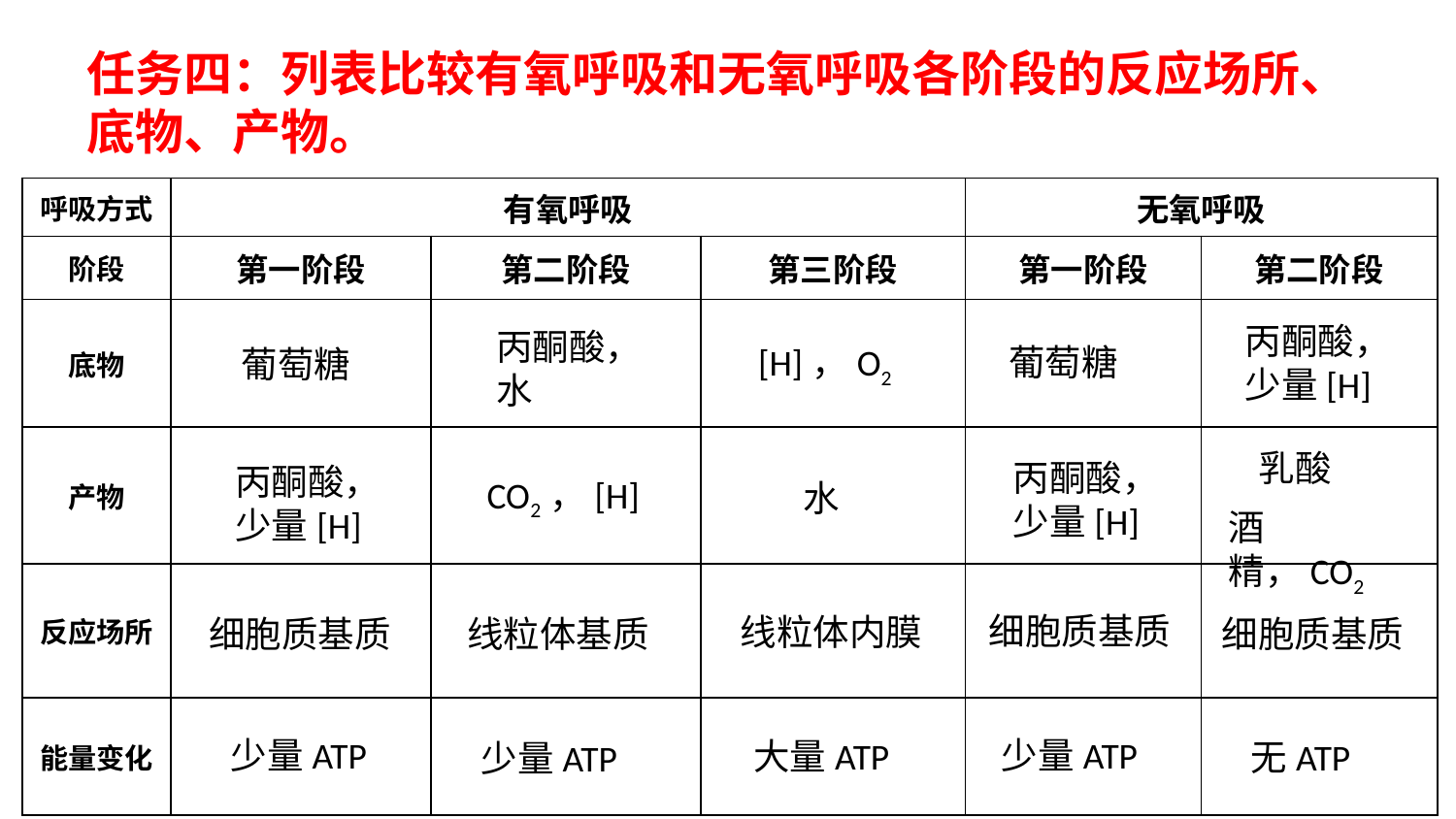

# 任务四：列表比较有氧呼吸和无氧呼吸各阶段的反应场所、底物、产物。
| 呼吸方式 | 有氧呼吸 |  |  | 无氧呼吸 |  |
| --- | --- | --- | --- | --- | --- |
| 阶段 | 第一阶段 | 第二阶段 | 第三阶段 | 第一阶段 | 第二阶段 |
| 底物 |  |  |  |  |  |
| 产物 |  |  |  |  |  |
| 反应场所 |  |  |  |  |  |
| 能量变化 |  |  |  |  |  |
丙酮酸，少量[H]
丙酮酸，水
[H]，O2
葡萄糖
葡萄糖
乳酸
丙酮酸，少量[H]
丙酮酸，少量[H]
CO2，[H]
水
酒精，CO2
细胞质基质
线粒体内膜
细胞质基质
线粒体基质
细胞质基质
少量ATP
少量ATP
大量ATP
无ATP
少量ATP